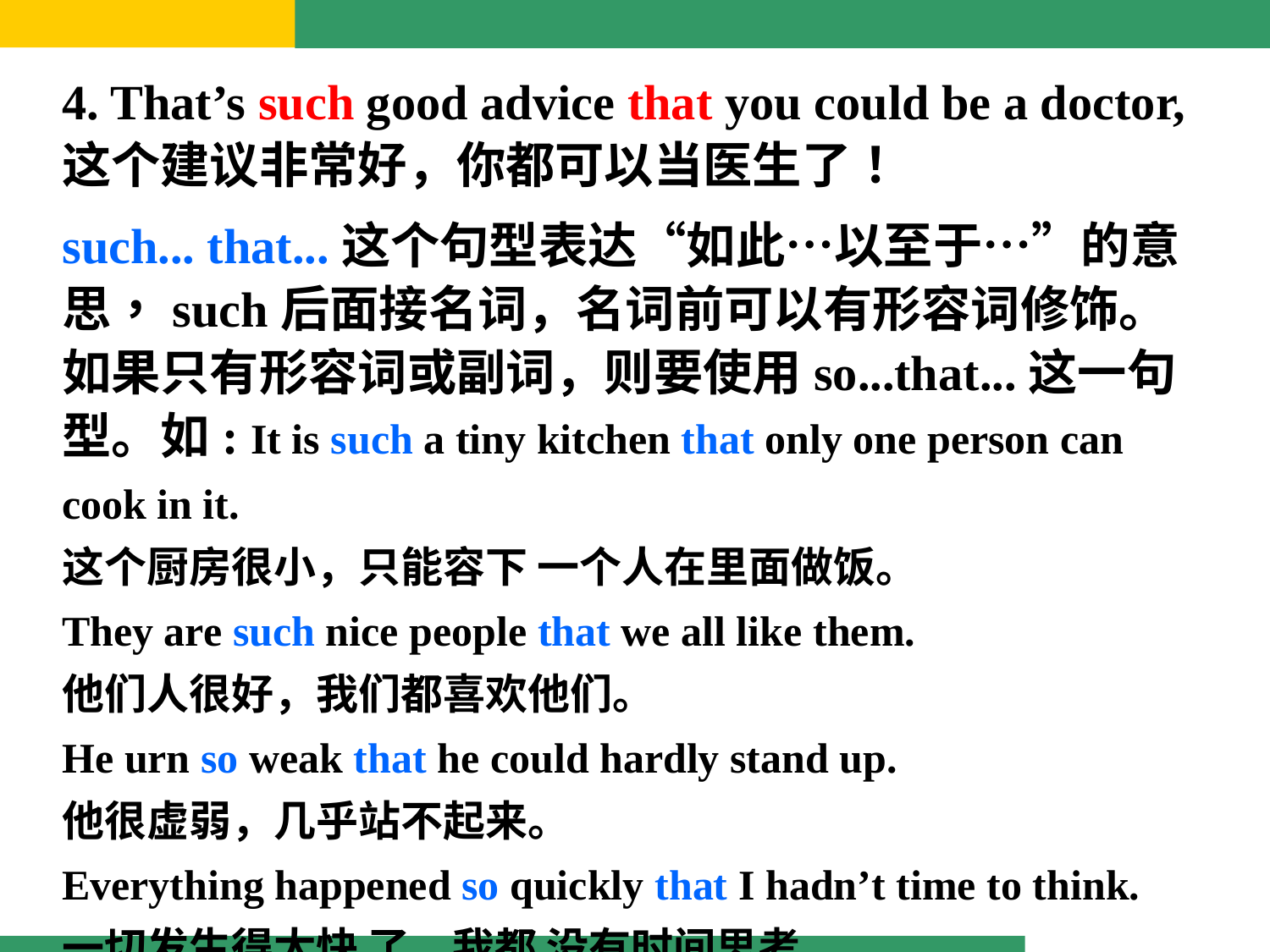

4. That’s such good advice that you could be a doctor, 这个建议非常好，你都可以当医生了！

such... that...这个句型表达“如此…以至于…”的意思，such后面接名词，名词前可以有形容词修饰。如果只有形容词或副词，则要使用so...that...这一句型。如: It is such a tiny kitchen that only one person can cook in it.
这个厨房很小，只能容下 一个人在里面做饭。
They are such nice people that we all like them.
他们人很好，我们都喜欢他们。
He urn so weak that he could hardly stand up.
他很虚弱，几乎站不起来。
Everything happened so quickly that I hadn’t time to think.
一切发生得太快 了，我都 没有时间思考。